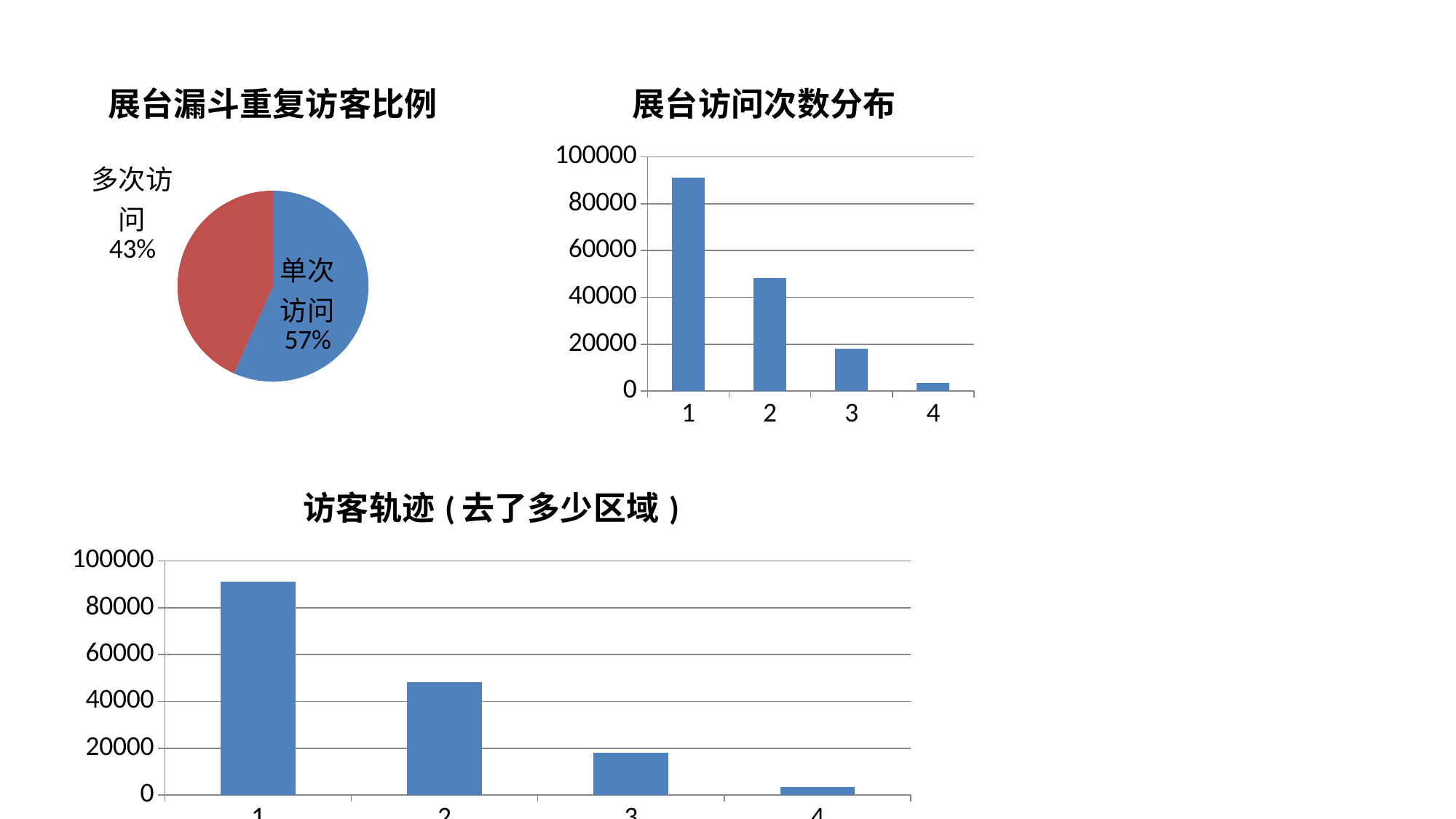

### Chart: 展台漏斗重复访客比例

| Category | 访问次数 |
|---|---|
| 单次访问 | 91253.0 |
| 多次访问 | 69594.0 |

### Chart: 展台访问次数分布

| Category | 访问次数 |
|---|---|
| 1 | 91253.0 |
| 2 | 48221.0 |
| 3 | 17977.0 |
| 4 | 3396.0 |

### Chart: 访客轨迹(去了多少区域)

| Category | 访问次数 |
|---|---|
| 1 | 91253.0 |
| 2 | 48221.0 |
| 3 | 17977.0 |
| 4 | 3396.0 |